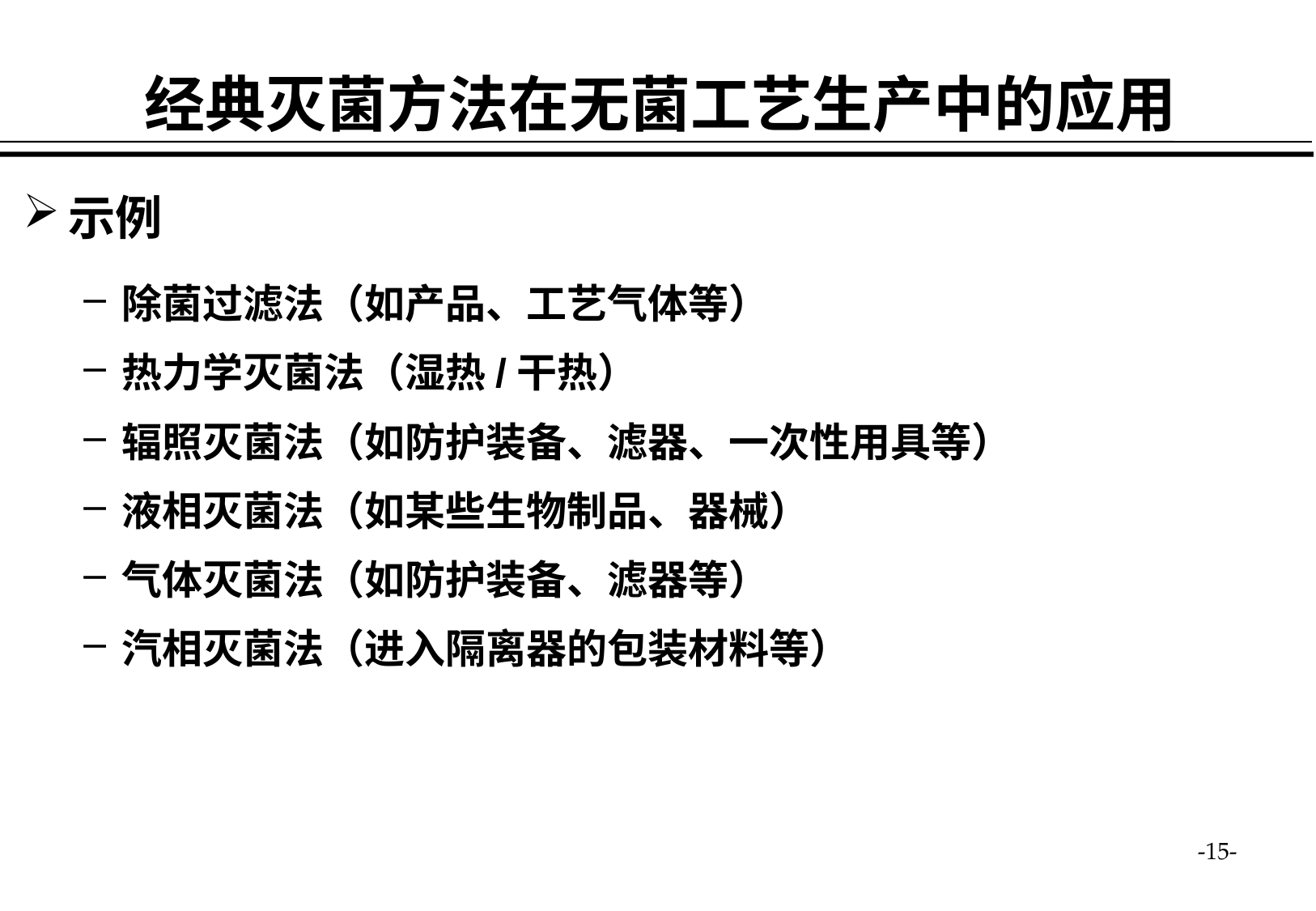

经典灭菌方法在无菌工艺生产中的应用
示例
除菌过滤法（如产品、工艺气体等）
热力学灭菌法（湿热/干热）
辐照灭菌法（如防护装备、滤器、一次性用具等）
液相灭菌法（如某些生物制品、器械）
气体灭菌法（如防护装备、滤器等）
汽相灭菌法（进入隔离器的包装材料等）
-15-